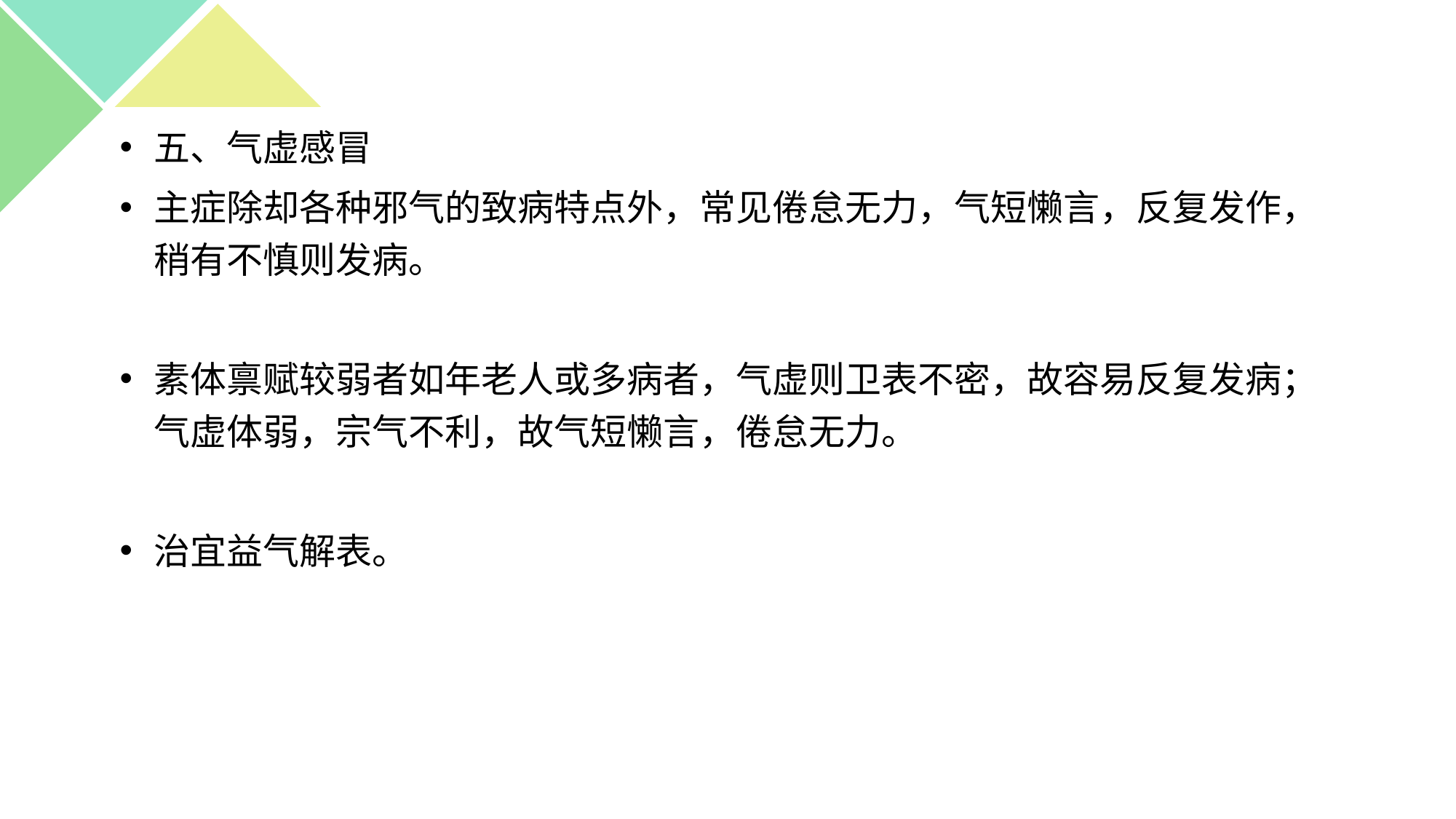

五、气虚感冒
主症除却各种邪气的致病特点外，常见倦怠无力，气短懒言，反复发作，稍有不慎则发病。

素体禀赋较弱者如年老人或多病者，气虚则卫表不密，故容易反复发病；气虚体弱，宗气不利，故气短懒言，倦怠无力。

治宜益气解表。